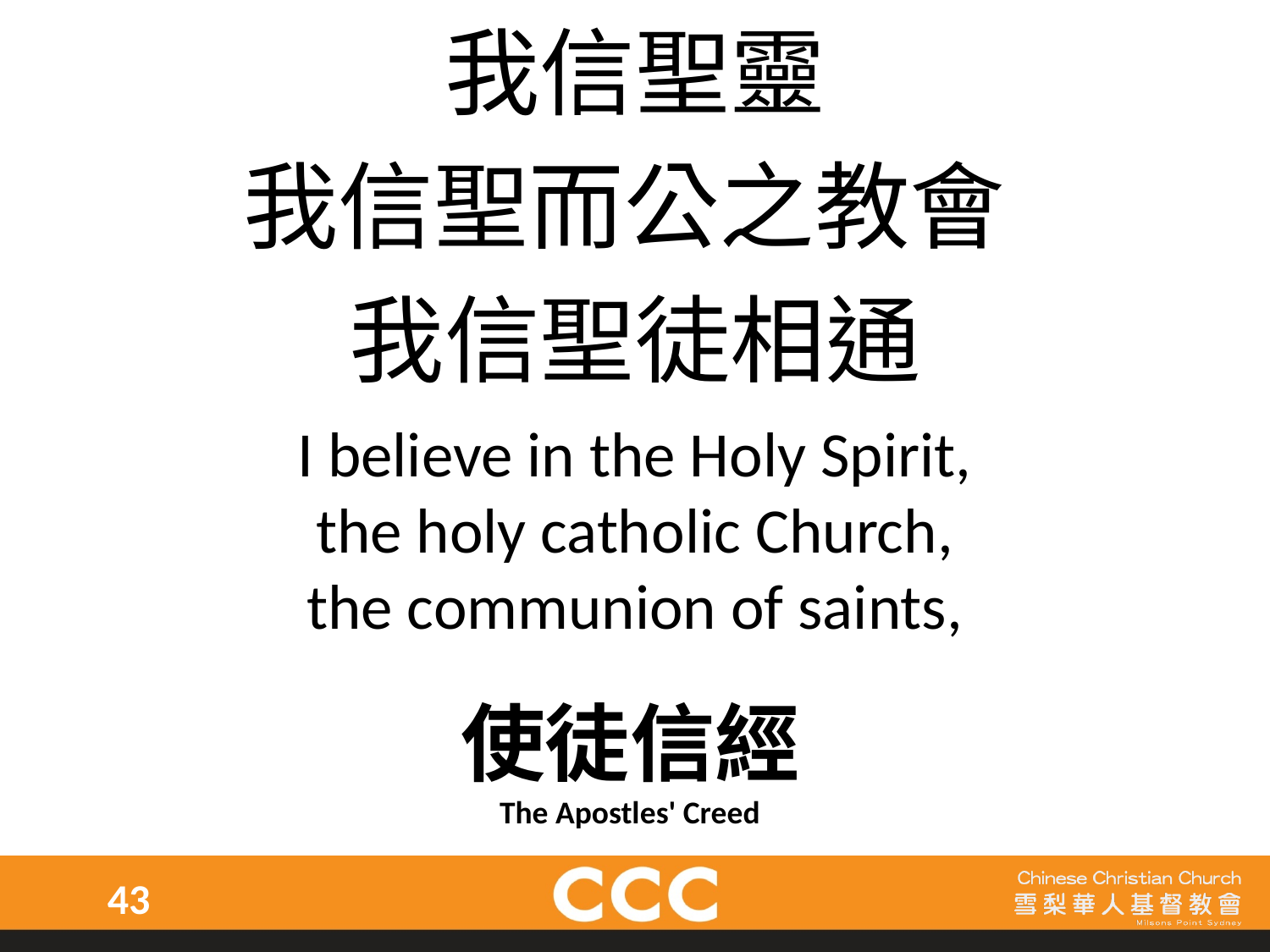

我信聖靈
我信聖而公之教會
我信聖徒相通
I believe in the Holy Spirit,
the holy catholic Church,
the communion of saints,
使徒信經
The Apostles' Creed
43